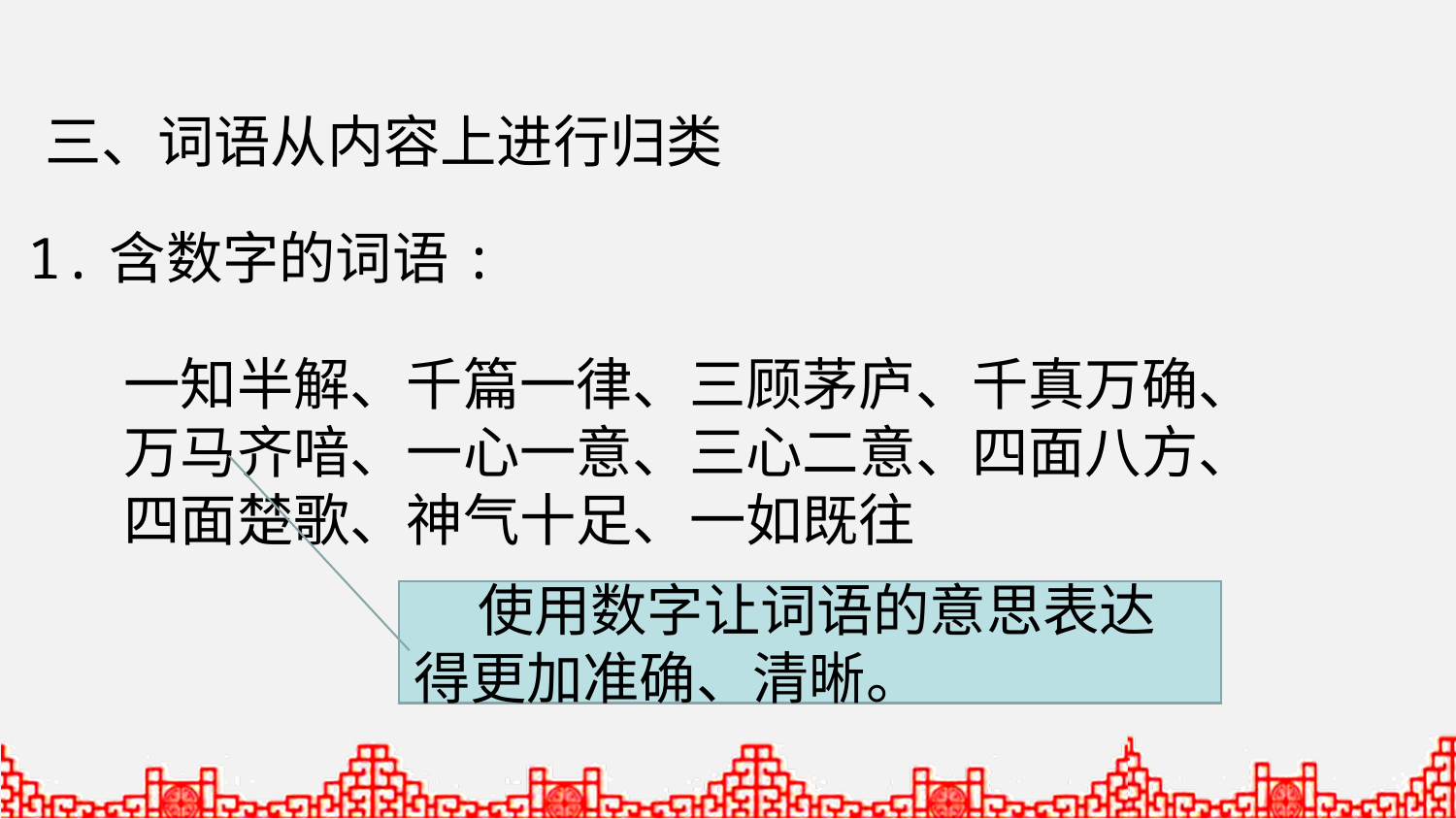

三、词语从内容上进行归类
1.含数字的词语:
一知半解、千篇一律、三顾茅庐、千真万确、万马齐喑、一心一意、三心二意、四面八方、四面楚歌、神气十足、一如既往
    使用数字让词语的意思表达得更加准确、清晰。